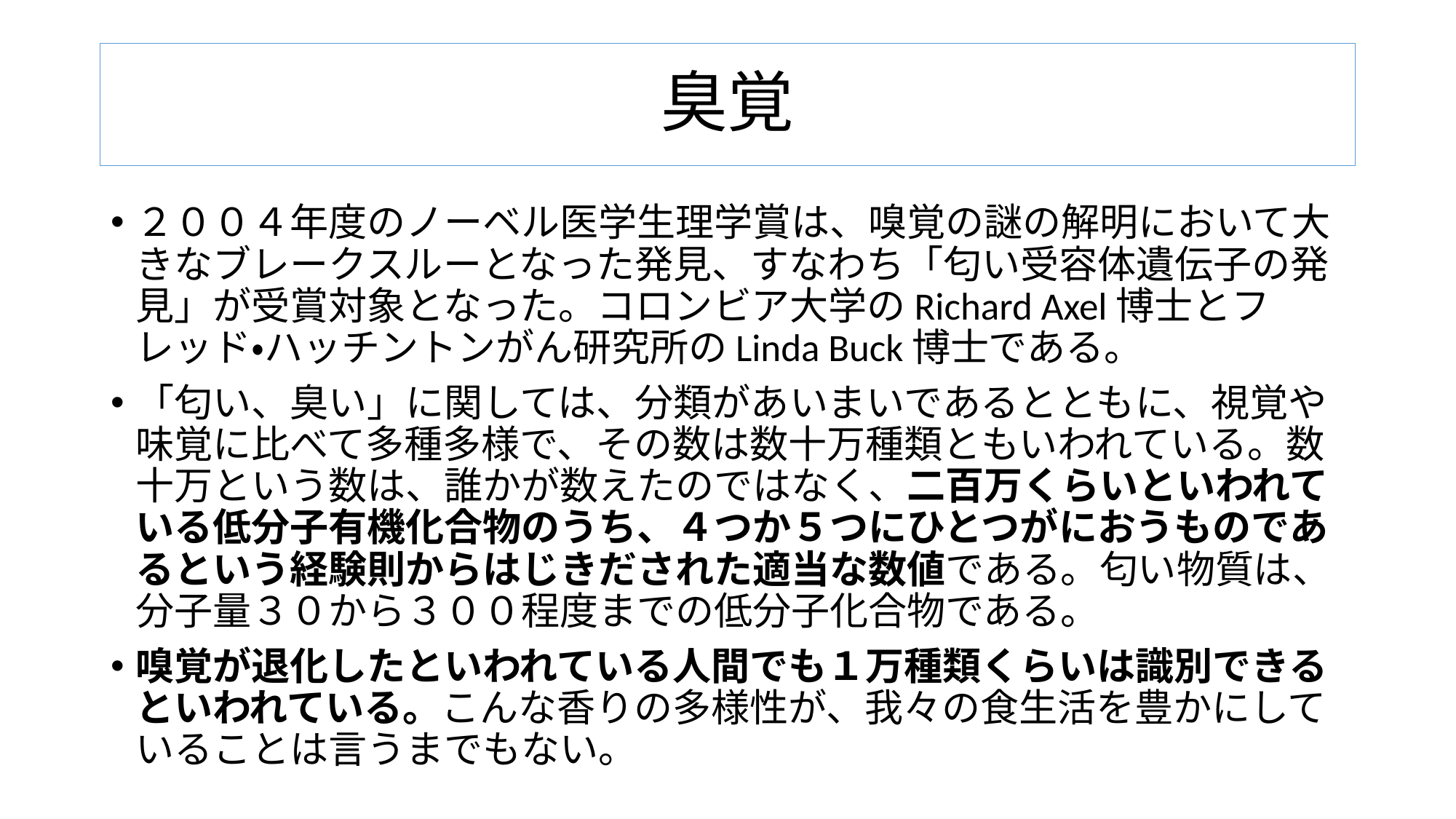

# 臭覚
２００４年度のノーベル医学生理学賞は、嗅覚の謎の解明において大きなブレークスルーとなった発見、すなわち「匂い受容体遺伝子の発見」が受賞対象となった。コロンビア大学のRichard Axel博士とフレッド・ハッチントンがん研究所のLinda Buck博士である。
「匂い、臭い」に関しては、分類があいまいであるとともに、視覚や味覚に比べて多種多様で、その数は数十万種類ともいわれている。数十万という数は、誰かが数えたのではなく、二百万くらいといわれている低分子有機化合物のうち、４つか５つにひとつがにおうものであるという経験則からはじきだされた適当な数値である。匂い物質は、分子量３０から３００程度までの低分子化合物である。
嗅覚が退化したといわれている人間でも１万種類くらいは識別できるといわれている。こんな香りの多様性が、我々の食生活を豊かにしていることは言うまでもない。